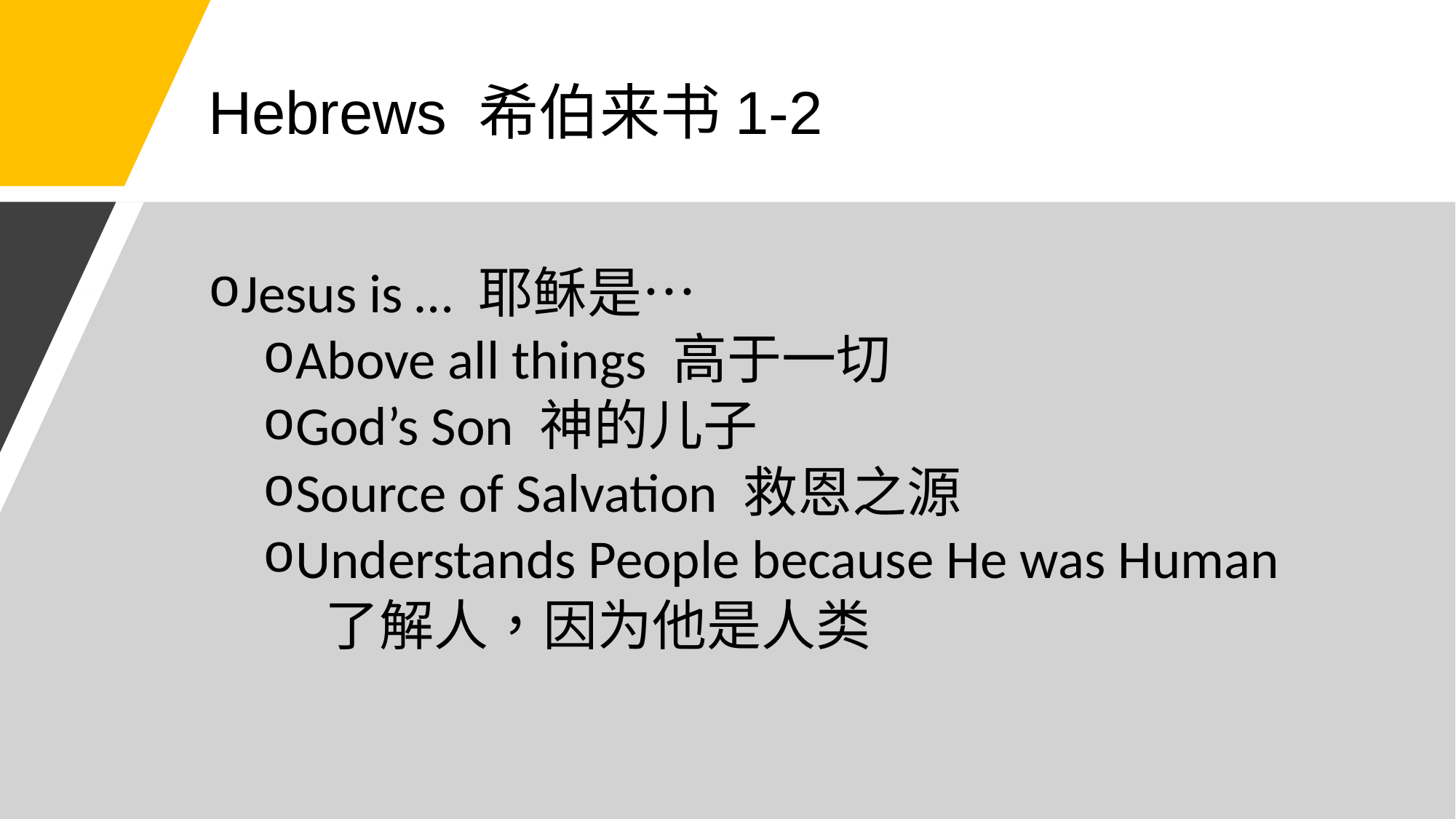

# Hebrews 希伯来书1-2

Jesus is … 耶稣是…
Above all things 高于一切
God’s Son 神的儿子
Source of Salvation 救恩之源
Understands People because He was Human
    了解人，因为他是人类